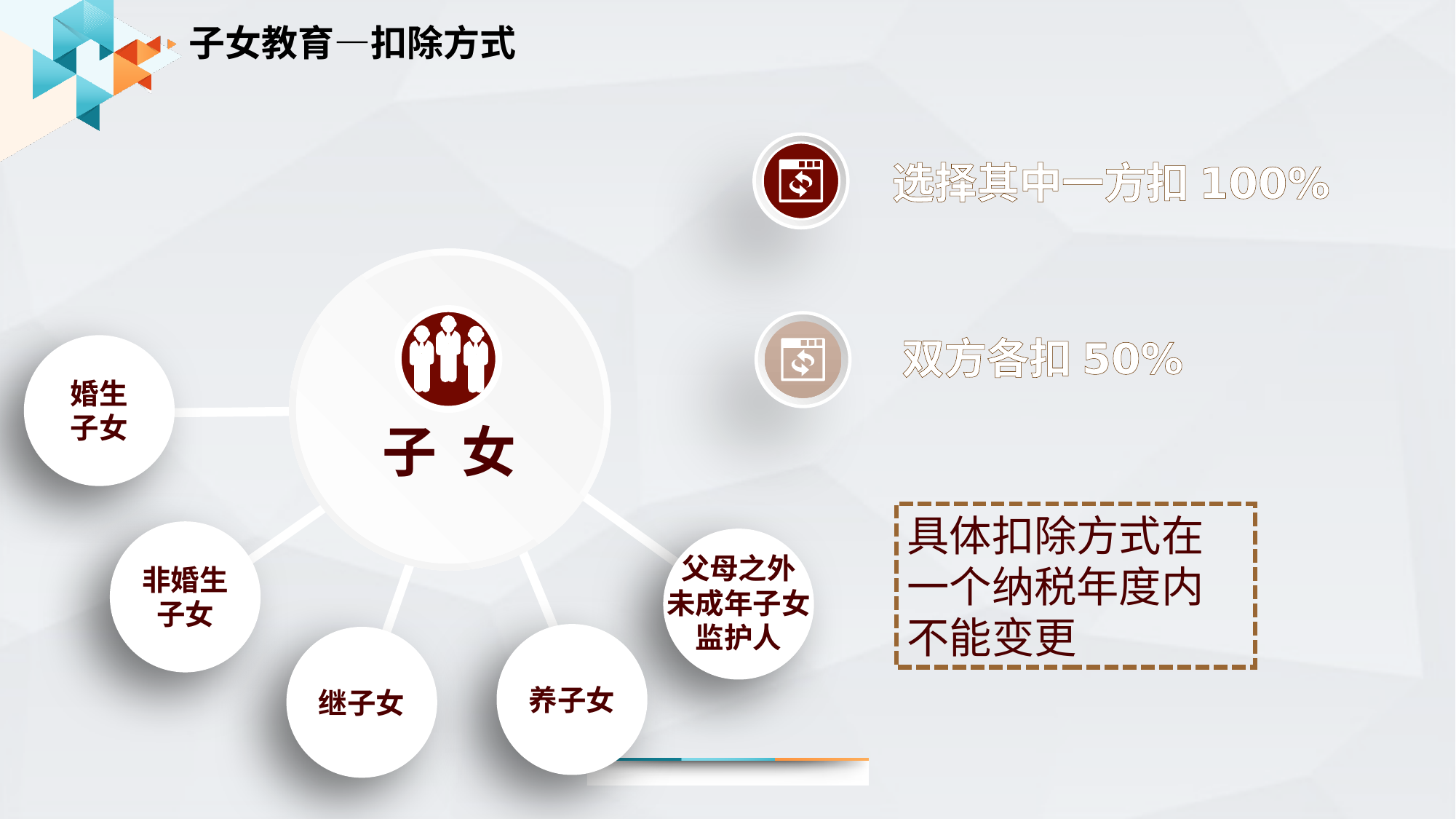

子女教育—扣除方式

选择其中一方扣100%

子  女

双方各扣50%

婚生
子女
具体扣除方式在一个纳税年度内不能变更

父母之外
未成年子女
监护人
非婚生
子女

养子女
继子女